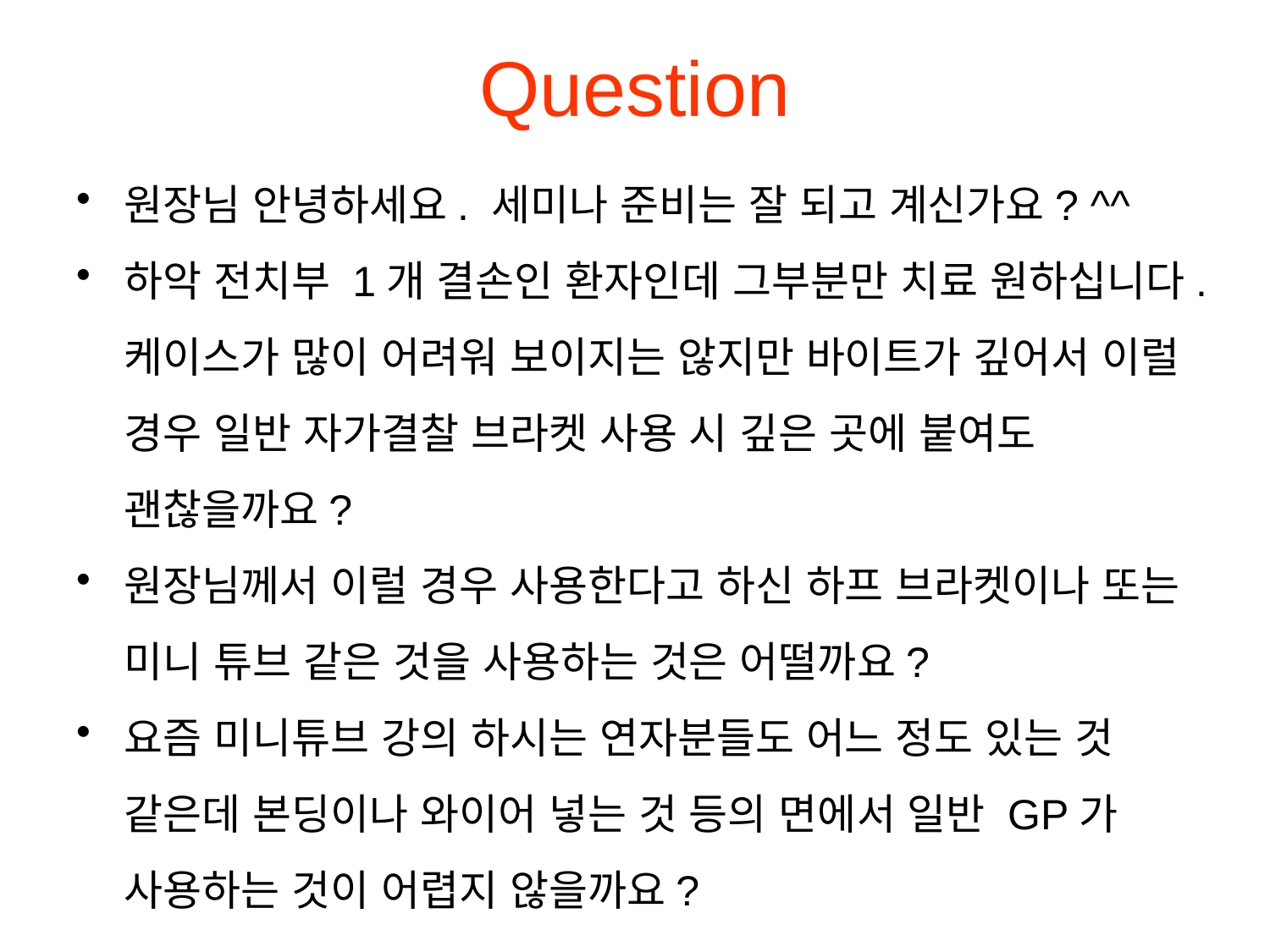

# Question
원장님 안녕하세요. 세미나 준비는 잘 되고 계신가요? ^^
하악 전치부 1개 결손인 환자인데 그부분만 치료 원하십니다. 케이스가 많이 어려워 보이지는 않지만 바이트가 깊어서 이럴 경우 일반 자가결찰 브라켓 사용 시 깊은 곳에 붙여도 괜찮을까요?
원장님께서 이럴 경우 사용한다고 하신 하프 브라켓이나 또는 미니 튜브 같은 것을 사용하는 것은 어떨까요?
요즘 미니튜브 강의 하시는 연자분들도 어느 정도 있는 것 같은데 본딩이나 와이어 넣는 것 등의 면에서 일반 GP가 사용하는 것이 어렵지 않을까요?